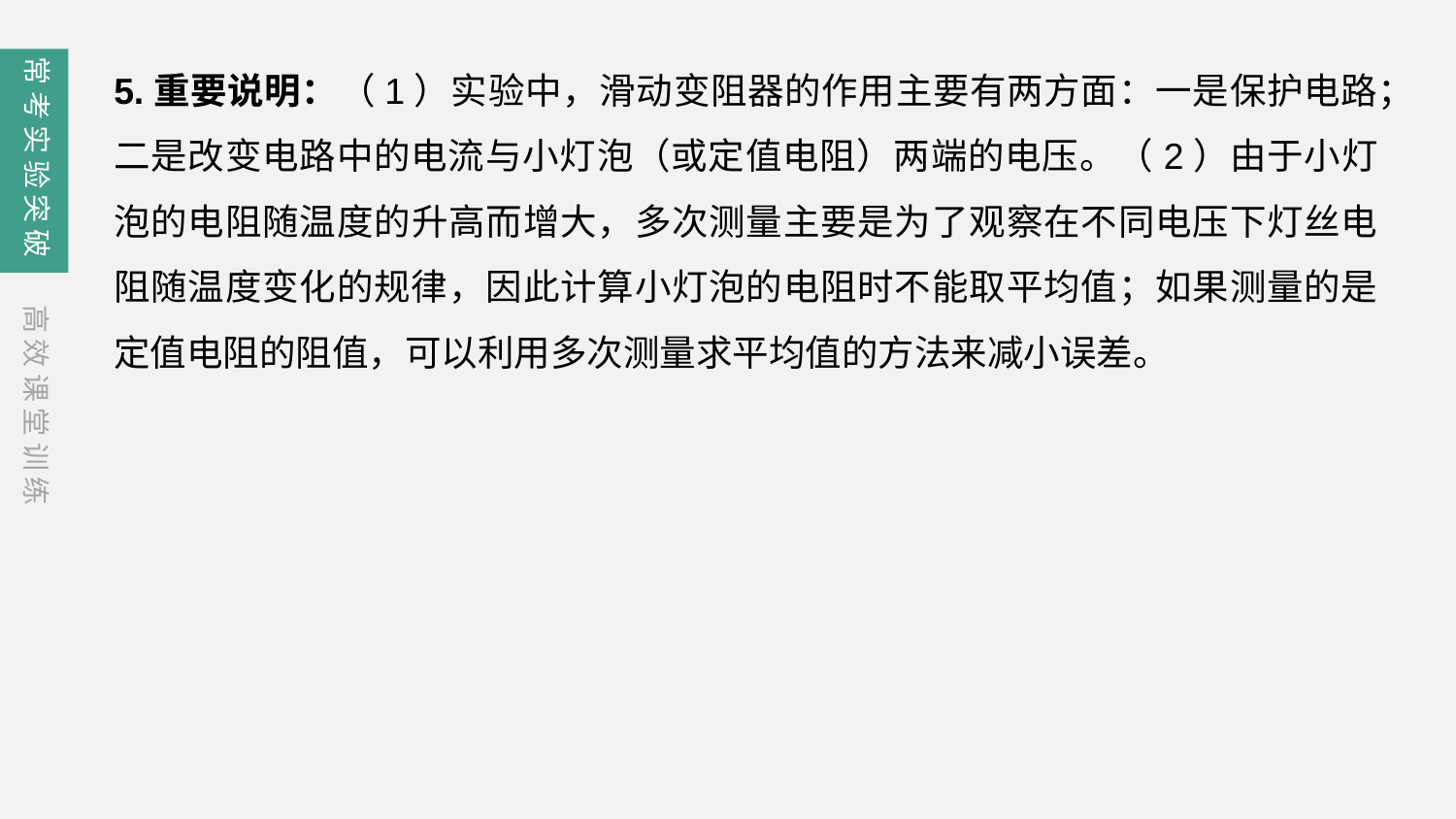

5.重要说明：（1）实验中，滑动变阻器的作用主要有两方面：一是保护电路；二是改变电路中的电流与小灯泡（或定值电阻）两端的电压。（2）由于小灯泡的电阻随温度的升高而增大，多次测量主要是为了观察在不同电压下灯丝电阻随温度变化的规律，因此计算小灯泡的电阻时不能取平均值；如果测量的是定值电阻的阻值，可以利用多次测量求平均值的方法来减小误差。
常考实验突破

高效课堂训练